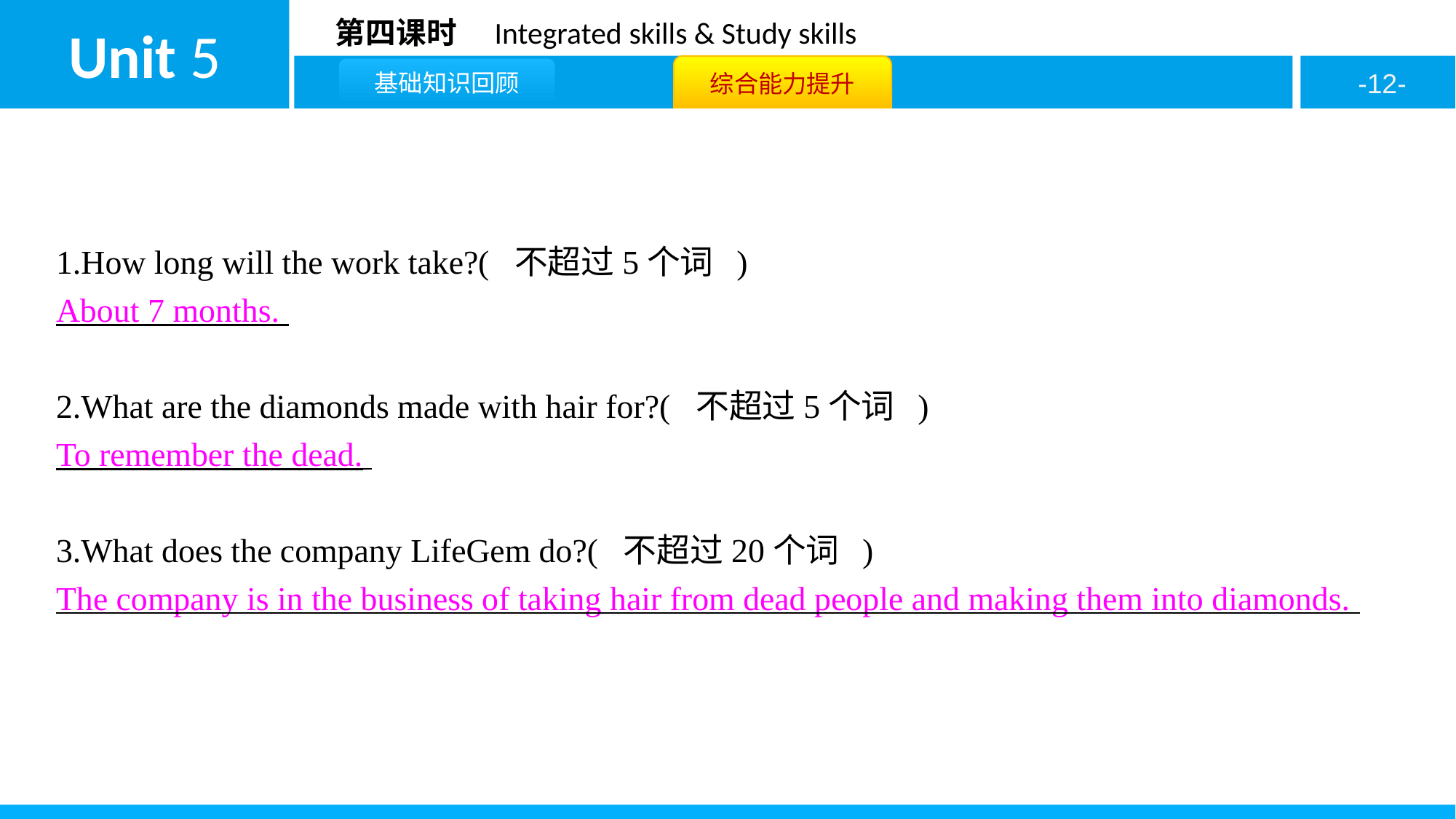

1.How long will the work take?(  不超过5个词  )
About 7 months.

2.What are the diamonds made with hair for?(  不超过5个词  )
To remember the dead.

3.What does the company LifeGem do?(  不超过20个词  )
The company is in the business of taking hair from dead people and making them into diamonds.